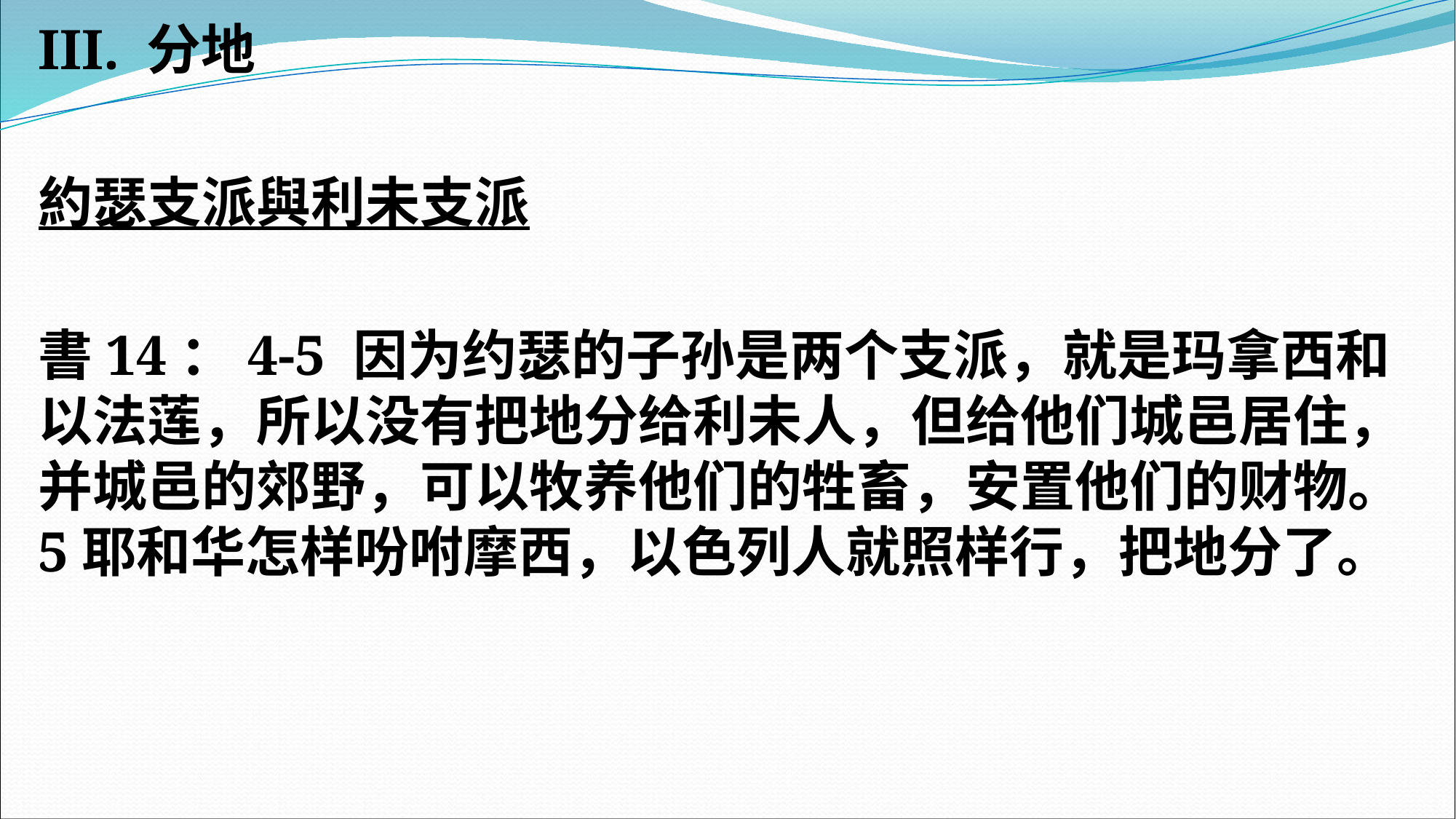

III. 分地

約瑟支派與利未支派

書14：4-5 因为约瑟的子孙是两个支派，就是玛拿西和以法莲，所以没有把地分给利未人，但给他们城邑居住，并城邑的郊野，可以牧养他们的牲畜，安置他们的财物。5耶和华怎样吩咐摩西，以色列人就照样行，把地分了。

#